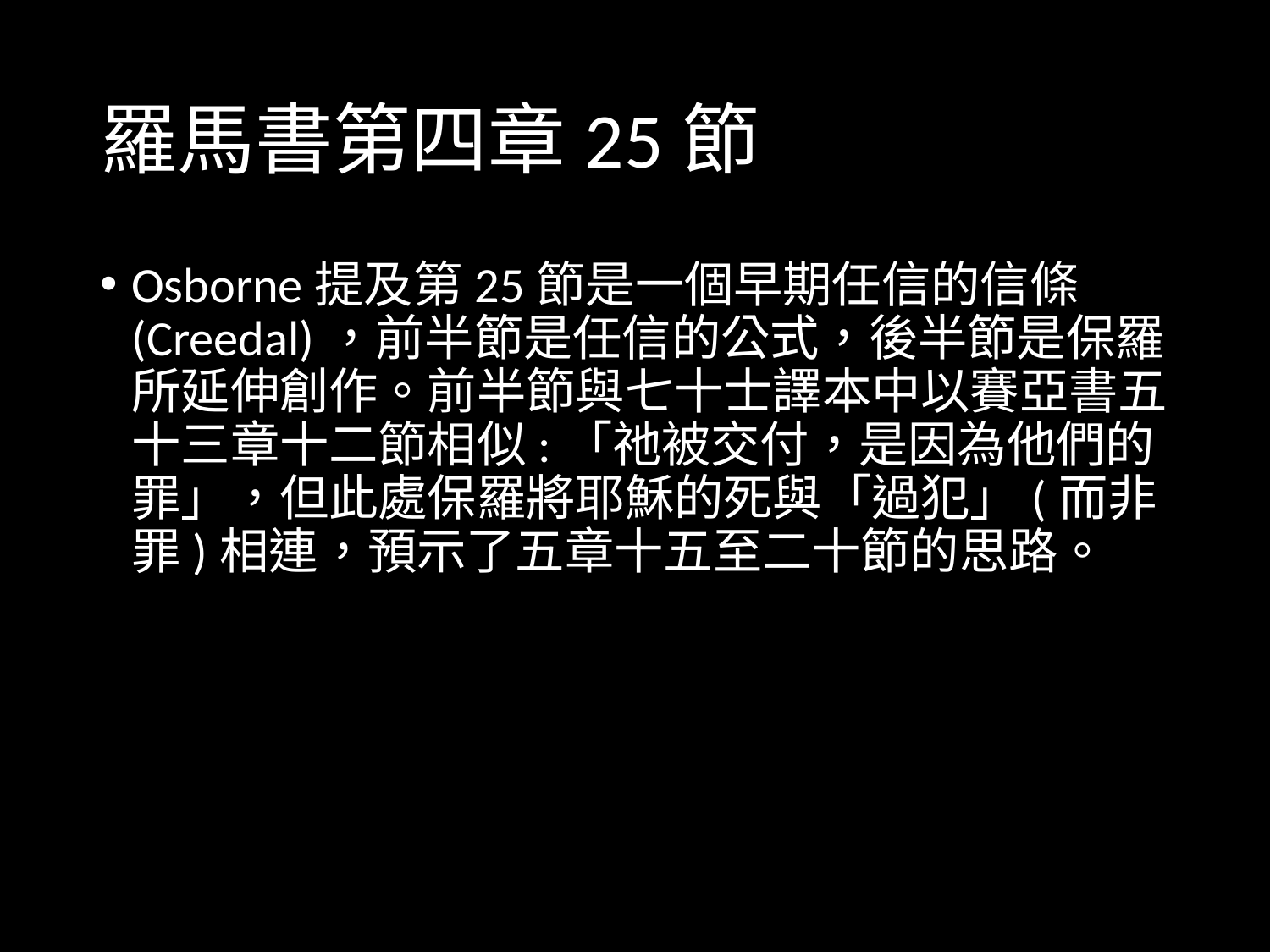

# 羅馬書第四章25節
Osborne提及第25節是一個早期任信的信條(Creedal)，前半節是任信的公式，後半節是保羅所延伸創作。前半節與七十士譯本中以賽亞書五十三章十二節相似:「祂被交付，是因為他們的罪」，但此處保羅將耶穌的死與「過犯」(而非罪)相連，預示了五章十五至二十節的思路。